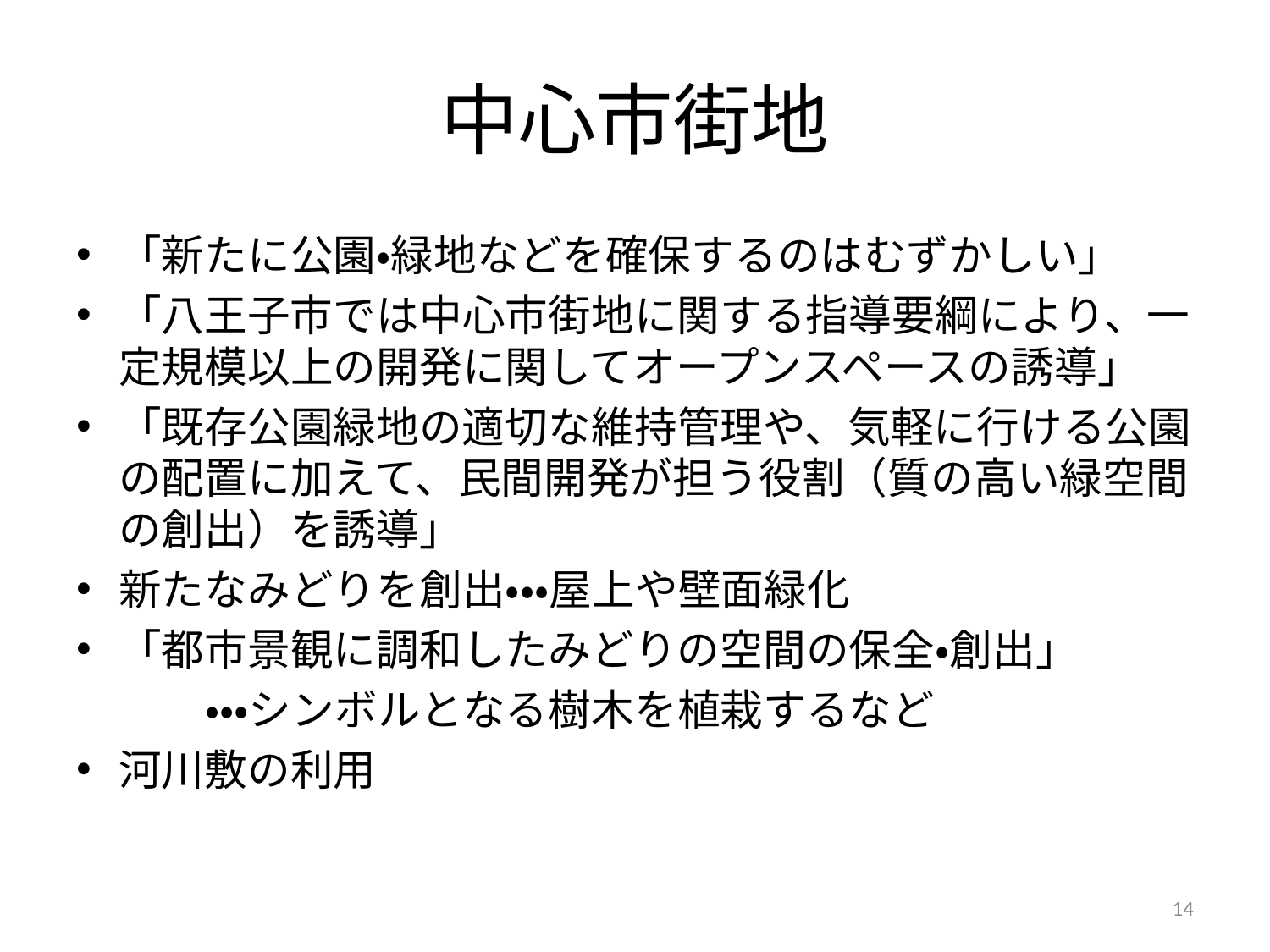

# 中心市街地
「新たに公園・緑地などを確保するのはむずかしい」
「八王子市では中心市街地に関する指導要綱により、一定規模以上の開発に関してオープンスペースの誘導」
「既存公園緑地の適切な維持管理や、気軽に行ける公園の配置に加えて、民間開発が担う役割（質の高い緑空間の創出）を誘導」
新たなみどりを創出・・・屋上や壁面緑化
「都市景観に調和したみどりの空間の保全・創出」
　　　・・・シンボルとなる樹木を植栽するなど
河川敷の利用

14